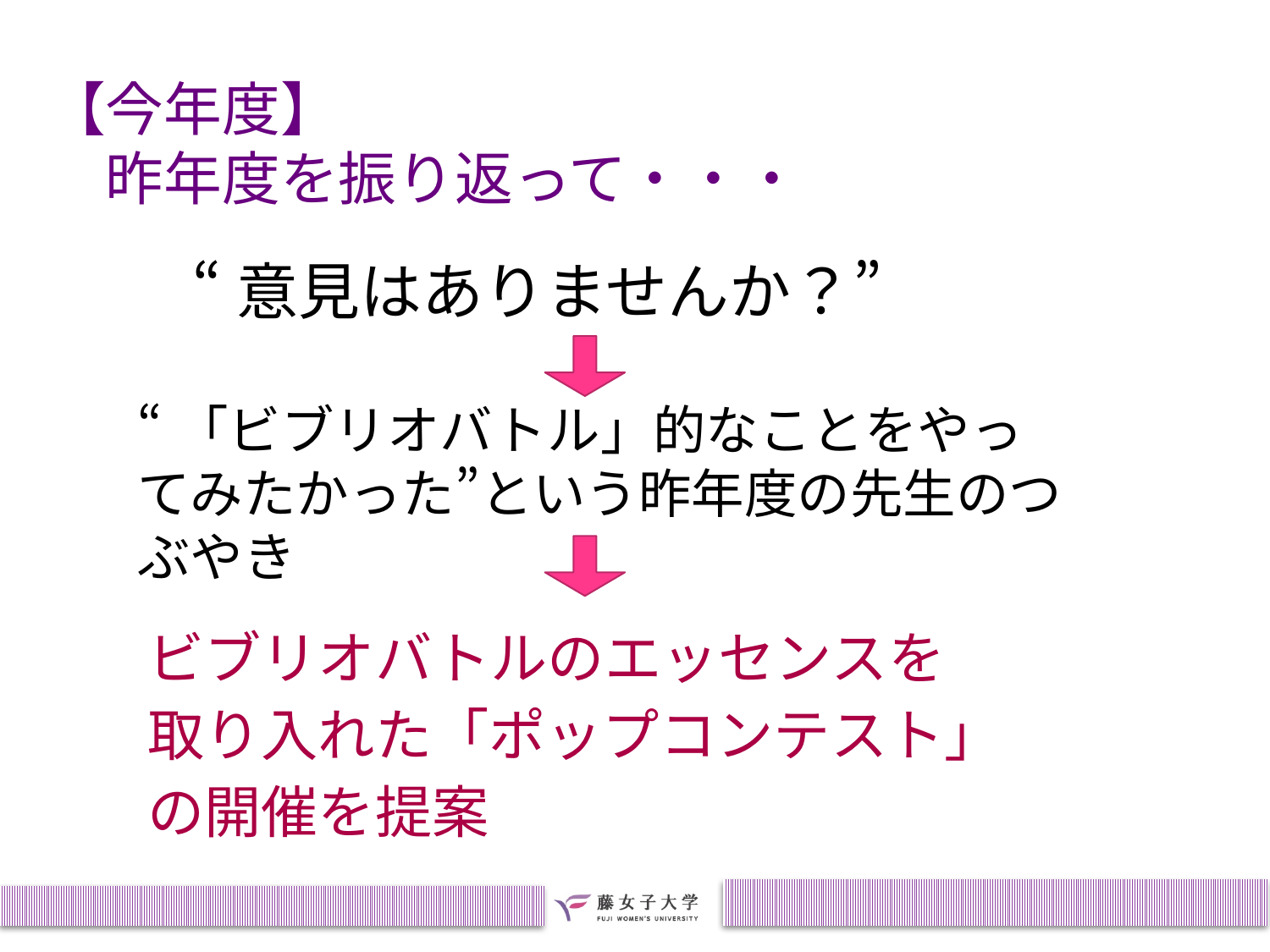

# 【今年度】 　昨年度を振り返って・・・
“意見はありませんか？”

“「ビブリオバトル」的なことをやってみたかった”という昨年度の先生のつぶやき

ビブリオバトルのエッセンスを
取り入れた「ポップコンテスト」
の開催を提案